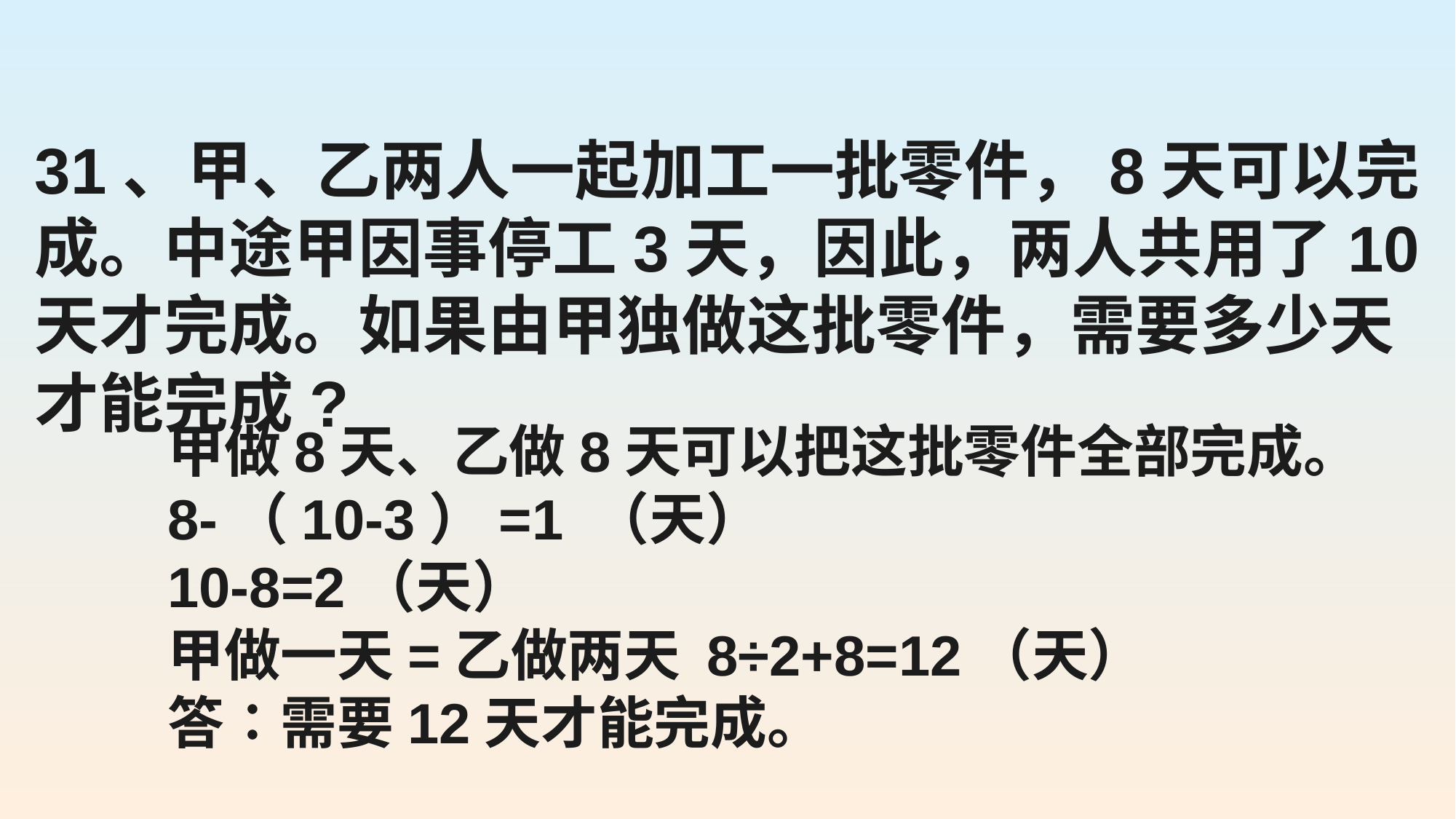

31、甲、乙两人一起加工一批零件，8天可以完成。中途甲因事停工3天，因此，两人共用了10天才完成。如果由甲独做这批零件，需要多少天才能完成?
甲做8天、乙做8天可以把这批零件全部完成。
8-（10-3）=1 （天）
10-8=2（天）
甲做一天=乙做两天 8÷2+8=12（天）
答∶需要12天才能完成。